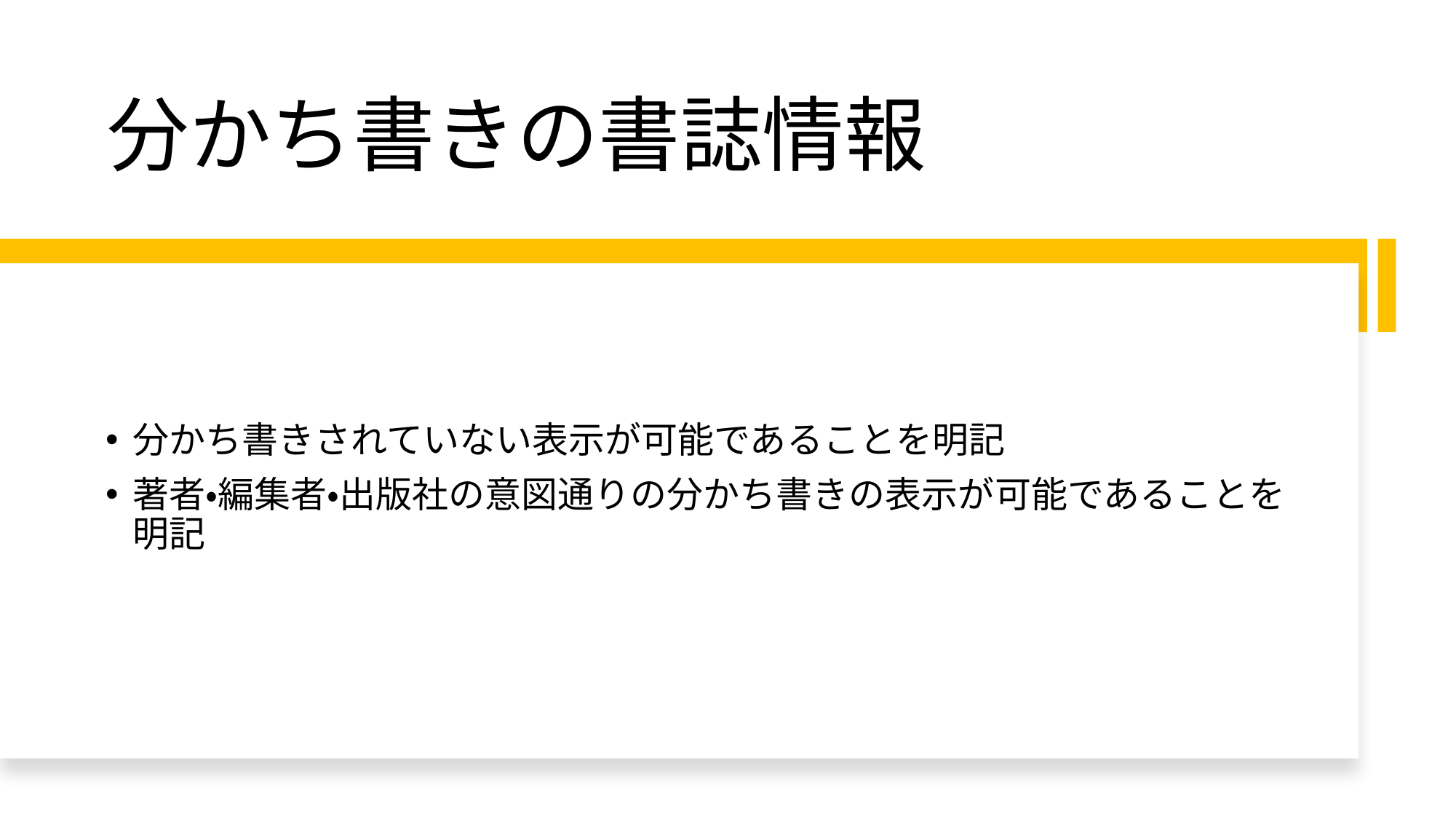

# 分かち書きの書誌情報

分かち書きされていない表示が可能であることを明記
著者・編集者・出版社の意図通りの分かち書きの表示が可能であることを明記